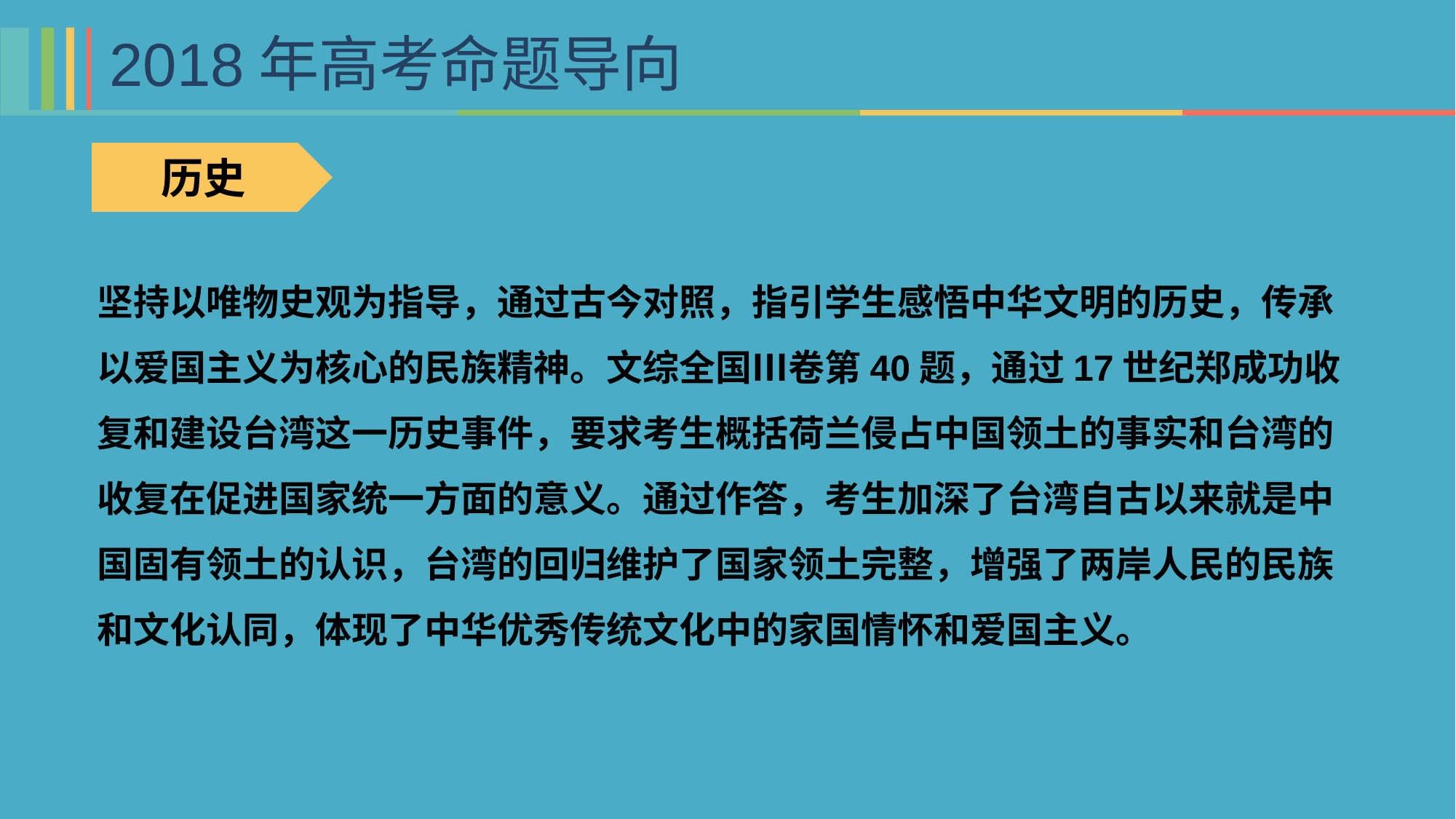

2018年高考命题导向

历史
坚持以唯物史观为指导，通过古今对照，指引学生感悟中华文明的历史，传承以爱国主义为核心的民族精神。文综全国Ⅲ卷第40题，通过17世纪郑成功收复和建设台湾这一历史事件，要求考生概括荷兰侵占中国领土的事实和台湾的收复在促进国家统一方面的意义。通过作答，考生加深了台湾自古以来就是中国固有领土的认识，台湾的回归维护了国家领土完整，增强了两岸人民的民族和文化认同，体现了中华优秀传统文化中的家国情怀和爱国主义。